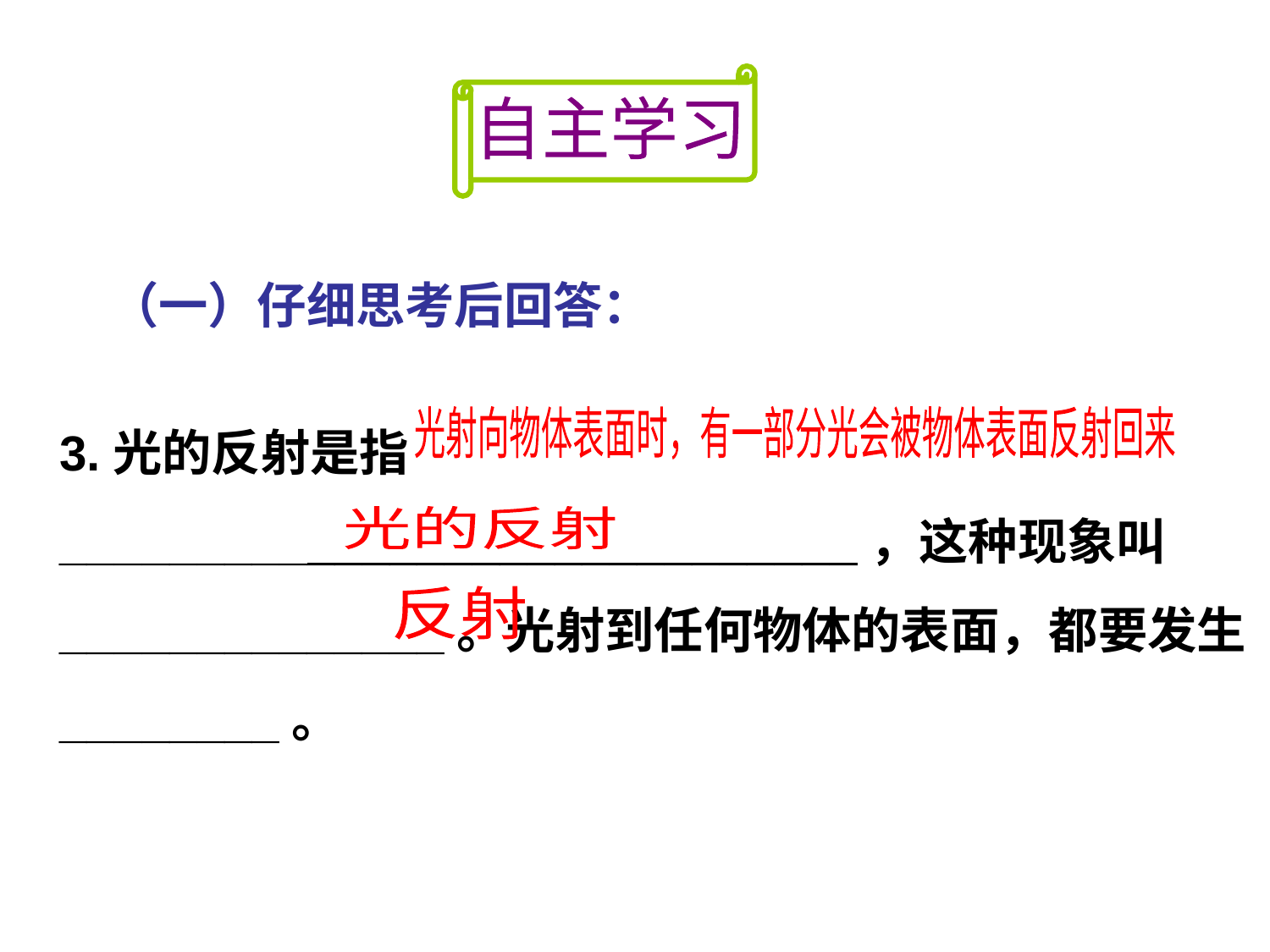

自主学习
（一）仔细思考后回答：
3.光的反射是指_____________________________，这种现象叫______________。光射到任何物体的表面，都要发生________。
光射向物体表面时，有一部分光会被物体表面反射回来
光的反射
反射